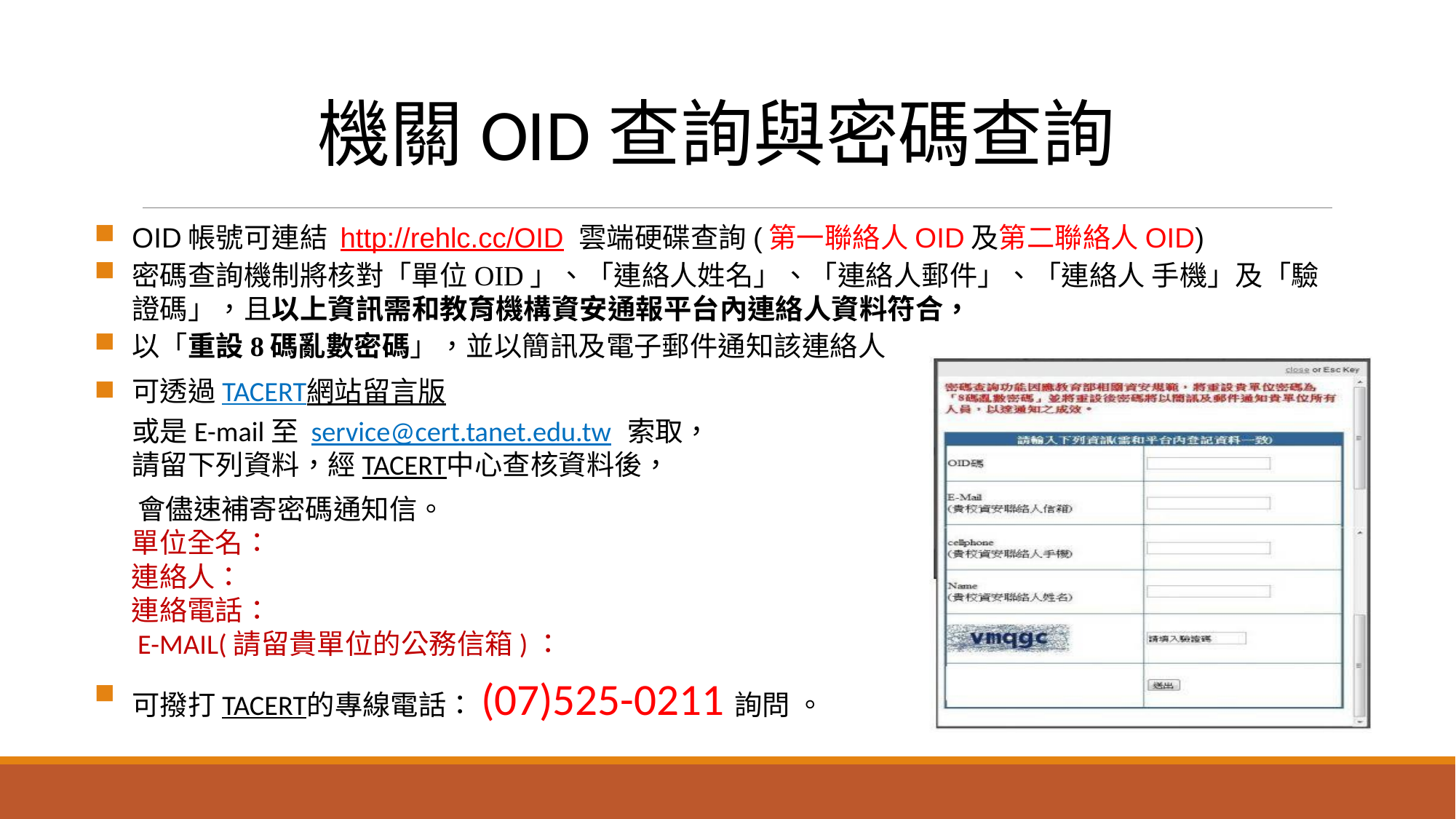

# 機關OID查詢與密碼查詢
OID帳號可連結 http://rehlc.cc/OID 雲端硬碟查詢(第一聯絡人OID及第二聯絡人OID)
密碼查詢機制將核對「單位OID」、「連絡人姓名」、「連絡人郵件」、「連絡人 手機」及「驗證碼」，且以上資訊需和教育機構資安通報平台內連絡人資料符合，
以「重設8碼亂數密碼」，並以簡訊及電子郵件通知該連絡人
可透過TACERT網站留言版
或是E-mail至 service@cert.tanet.edu.tw 索取，
請留下列資料，經TACERT中心查核資料後，
      會儘速補寄密碼通知信。
      單位全名：
      連絡人：
      連絡電話：
      E-MAIL(請留貴單位的公務信箱)：
可撥打TACERT的專線電話：(07)525-0211詢問 。